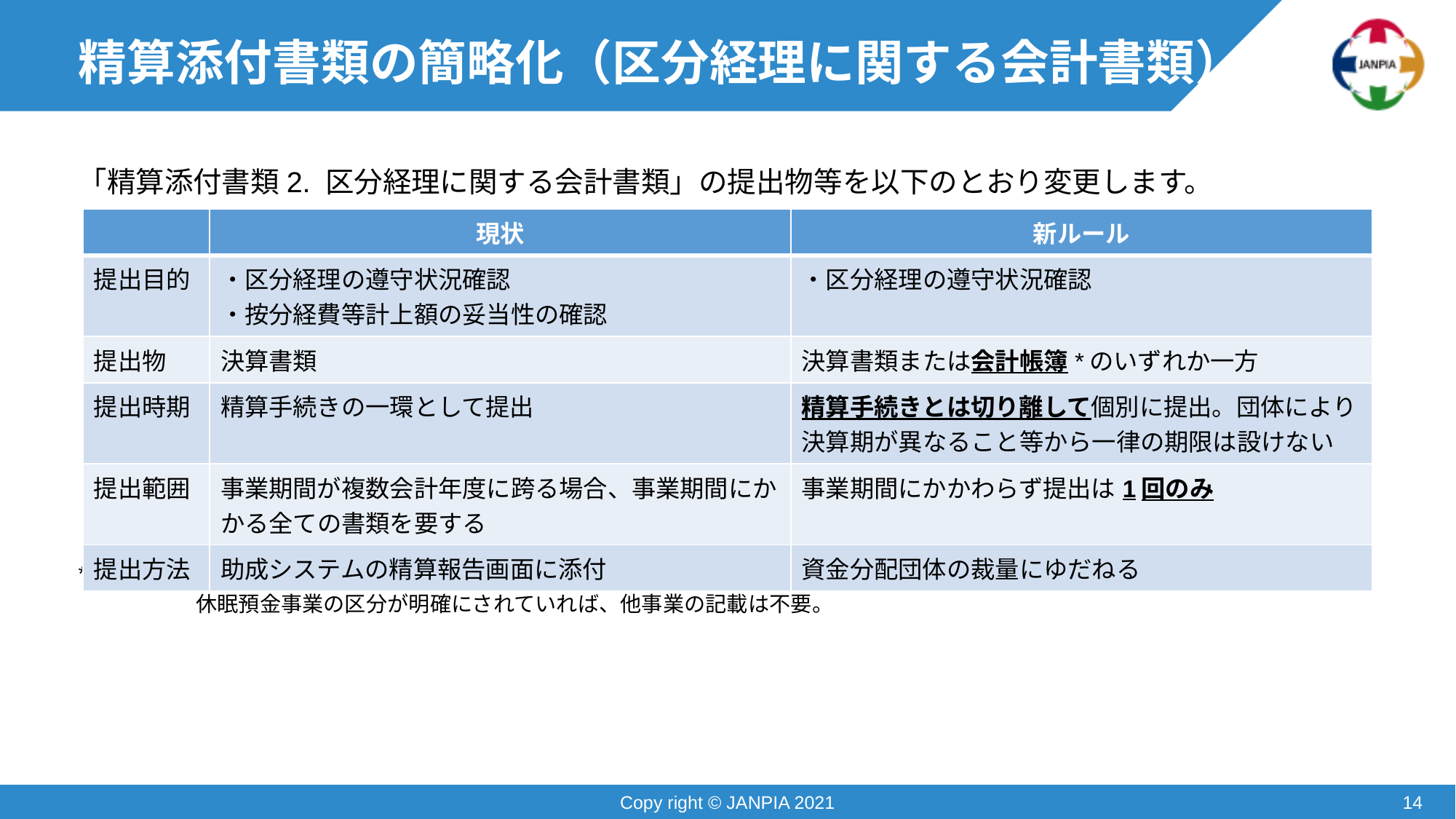

# 精算添付書類の簡略化（区分経理に関する会計書類）
「精算添付書類2. 区分経理に関する会計書類」の提出物等を以下のとおり変更します。

*会計帳簿：合計残高試算表や元帳など、他の事業と区分され記帳されている会計帳簿であり、本事業の収支状況等が確認できる書類。休眠預金事業の区分が明確にされていれば、他事業の記載は不要。
|  | 現状 | 新ルール |
| --- | --- | --- |
| 提出目的 | ・区分経理の遵守状況確認 ・按分経費等計上額の妥当性の確認 | ・区分経理の遵守状況確認 |
| 提出物 | 決算書類 | 決算書類または会計帳簿\*のいずれか一方 |
| 提出時期 | 精算手続きの一環として提出 | 精算手続きとは切り離して個別に提出。団体により決算期が異なること等から一律の期限は設けない |
| 提出範囲 | 事業期間が複数会計年度に跨る場合、事業期間にかかる全ての書類を要する | 事業期間にかかわらず提出は1回のみ |
| 提出方法 | 助成システムの精算報告画面に添付 | 資金分配団体の裁量にゆだねる |
Copy right © JANPIA 2021
14